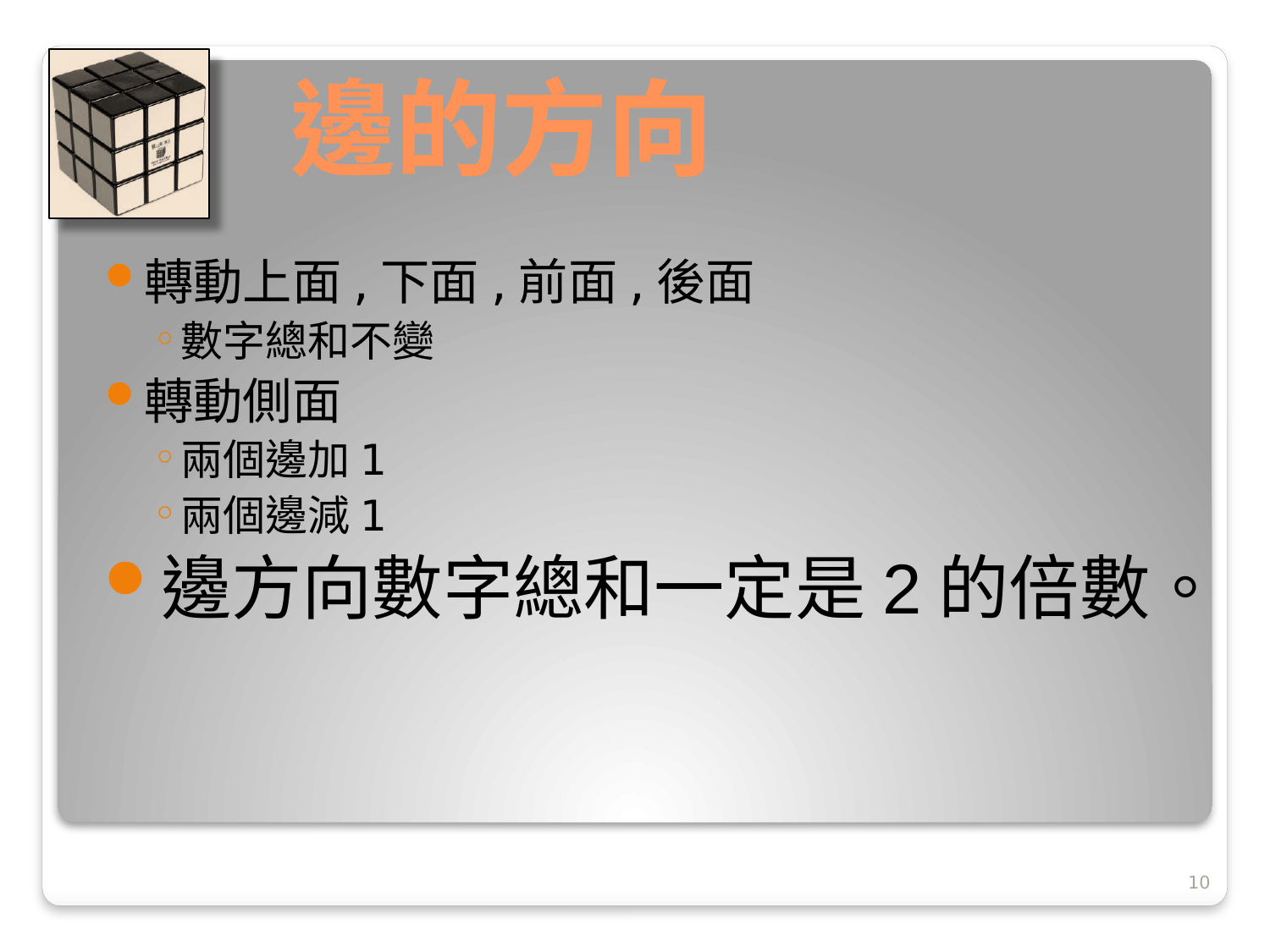

# 邊的方向
轉動上面,下面,前面,後面
數字總和不變
轉動側面
兩個邊加1
兩個邊減1
邊方向數字總和一定是2的倍數。
10